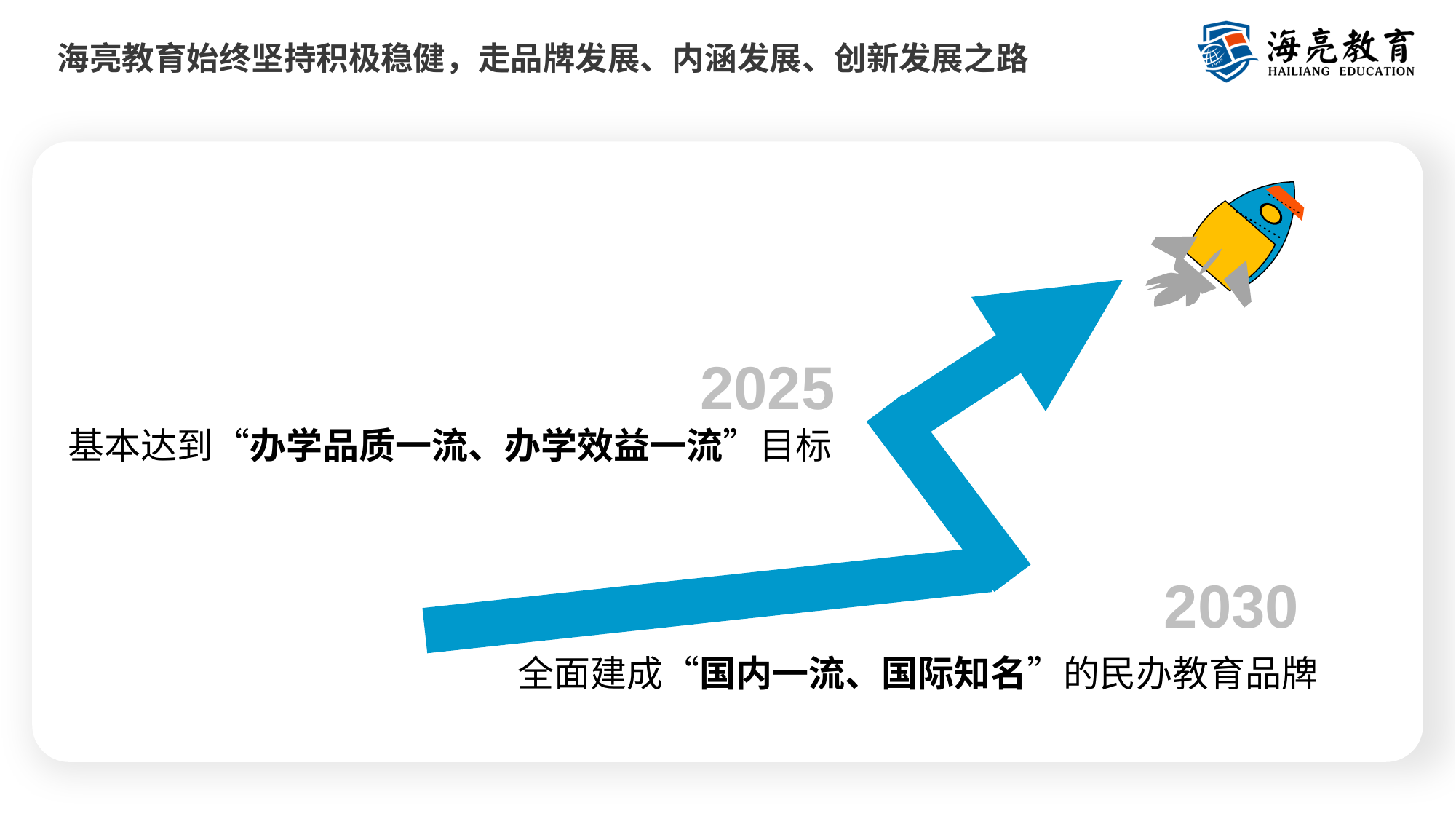

# 海亮教育始终坚持积极稳健，走品牌发展、内涵发展、创新发展之路

2025
基本达到“办学品质一流、办学效益一流”目标

2030
全面建成“国内一流、国际知名”的民办教育品牌